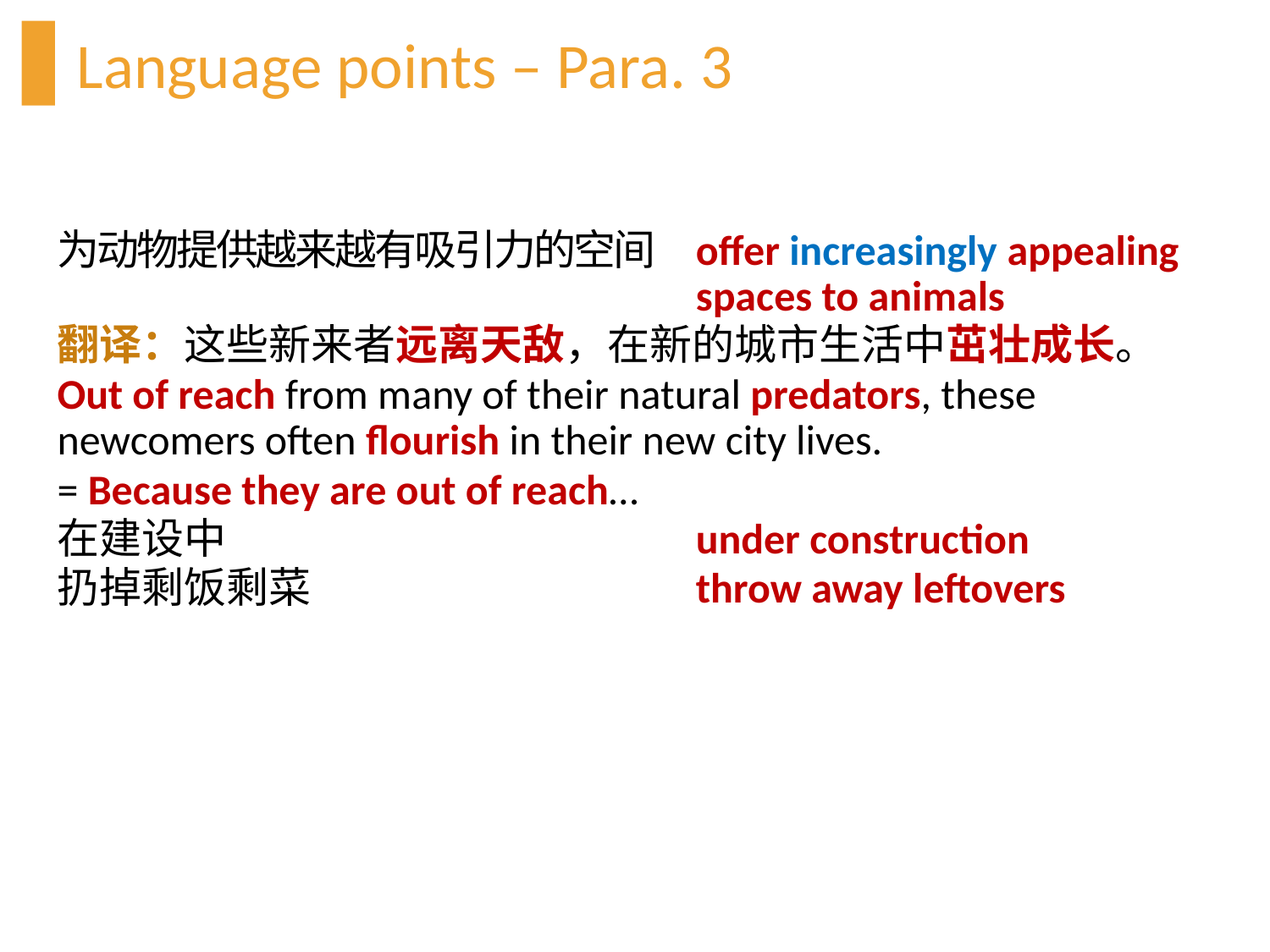

# Language points – Para. 3
为动物提供越来越有吸引力的空间
翻译：这些新来者远离天敌，在新的城市生活中茁壮成长。
Out of reach from many of their natural predators, these newcomers often flourish in their new city lives.
= Because they are out of reach…
在建设中
扔掉剩饭剩菜
offer increasingly appealing spaces to animals

under construction
throw away leftovers